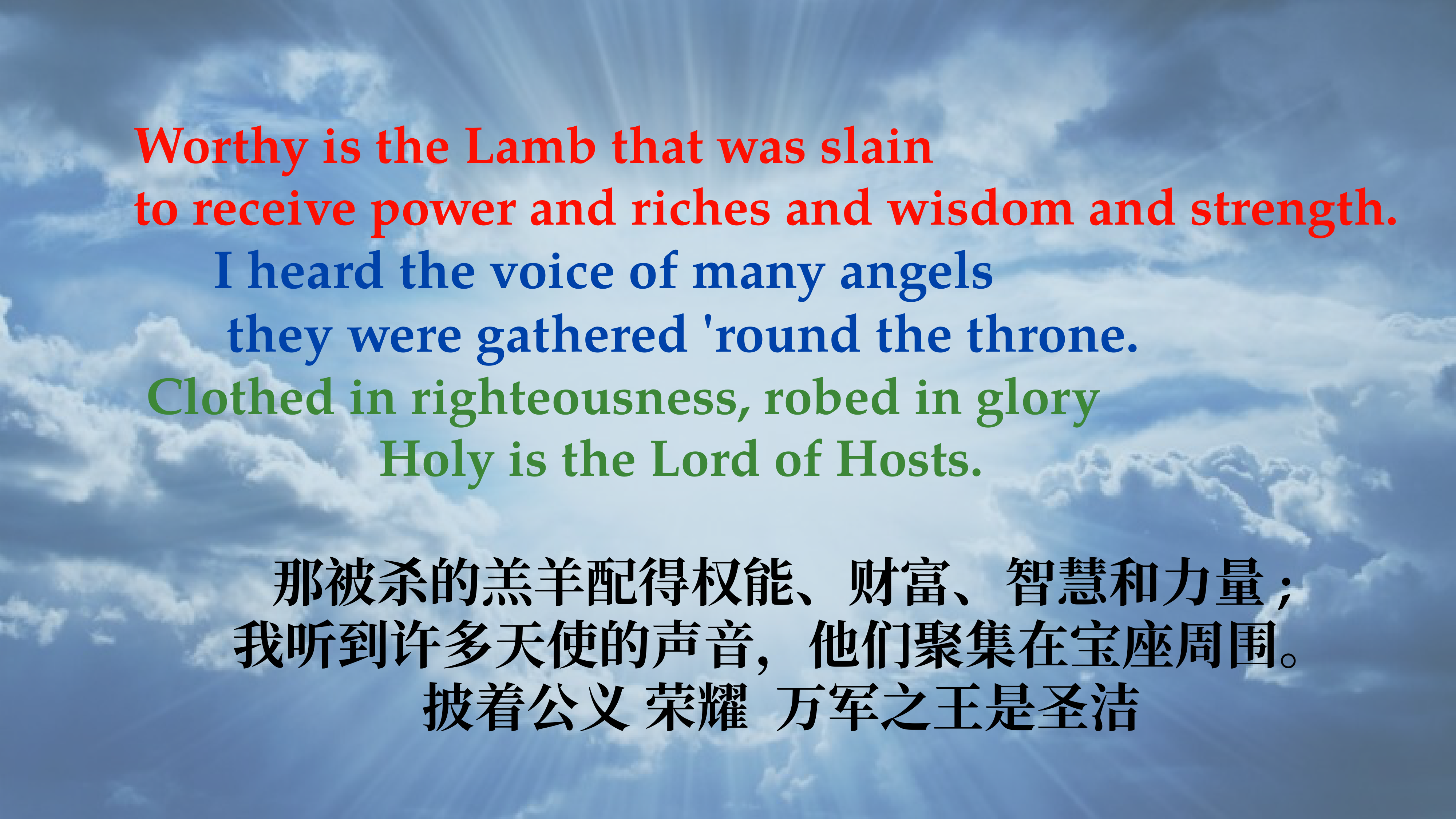

# Worthy is the Lamb that was slain
to receive power and riches and wisdom and strength.
      I heard the voice of many angels
       they were gathered 'round the throne.
 Clothed in righteousness, robed in glory
                   Holy is the Lord of Hosts.

那被杀的羔羊配得权能、财富、智慧和力量;
我听到许多天使的声音，他们聚集在宝座周围。
披着公义 荣耀  万军之王是圣洁
12